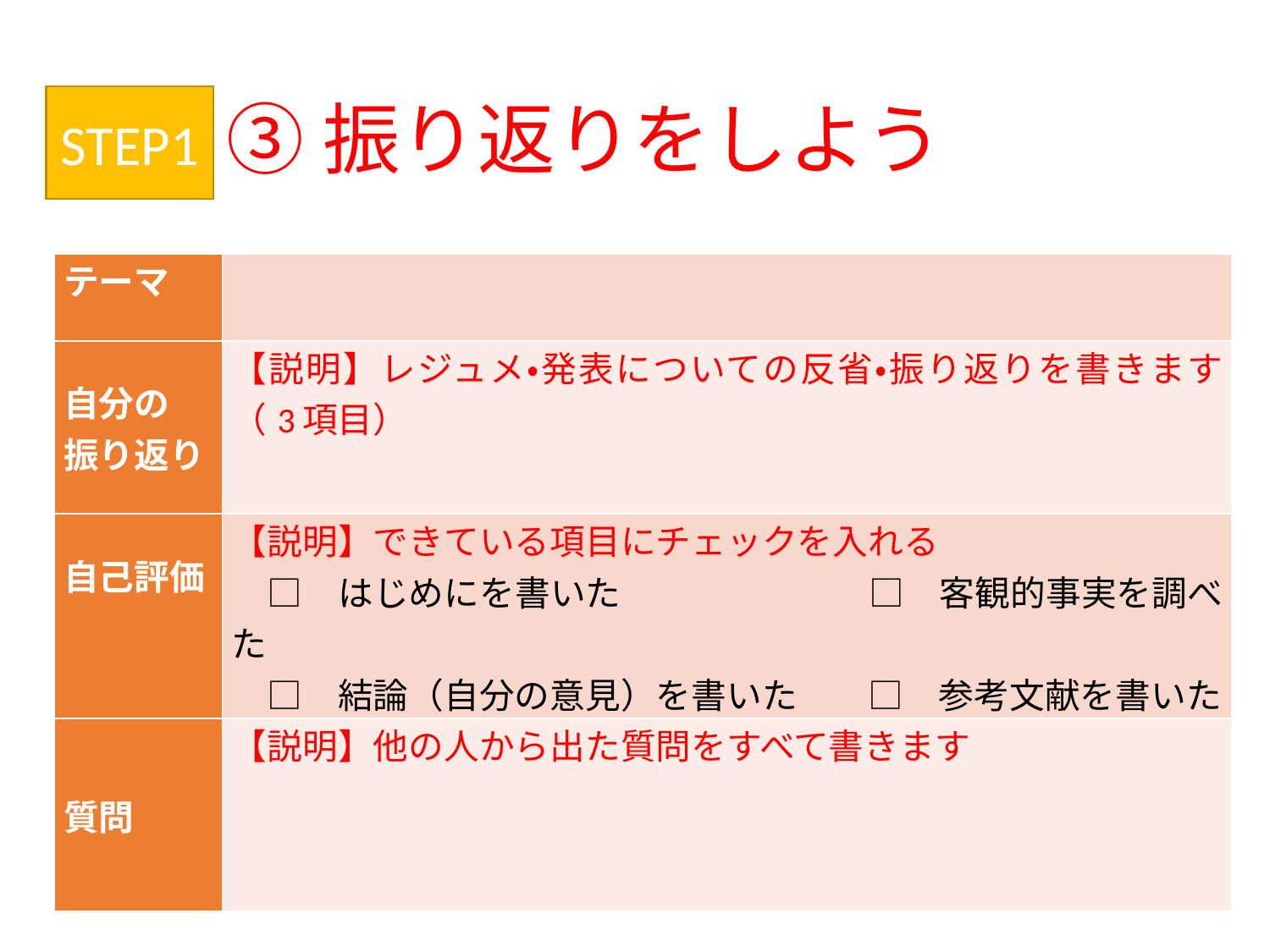

# ③振り返りをしよう
STEP1
| テーマ |  |
| --- | --- |
| 自分の 振り返り | 【説明】レジュメ・発表についての反省・振り返りを書きます（3項目） |
| 自己評価 | 【説明】できている項目にチェックを入れる 　□　はじめにを書いた　　　　　　　□　客観的事実を調べた 　□　結論（自分の意見）を書いた　　□　参考文献を書いた |
| 質問 | 【説明】他の人から出た質問をすべて書きます |